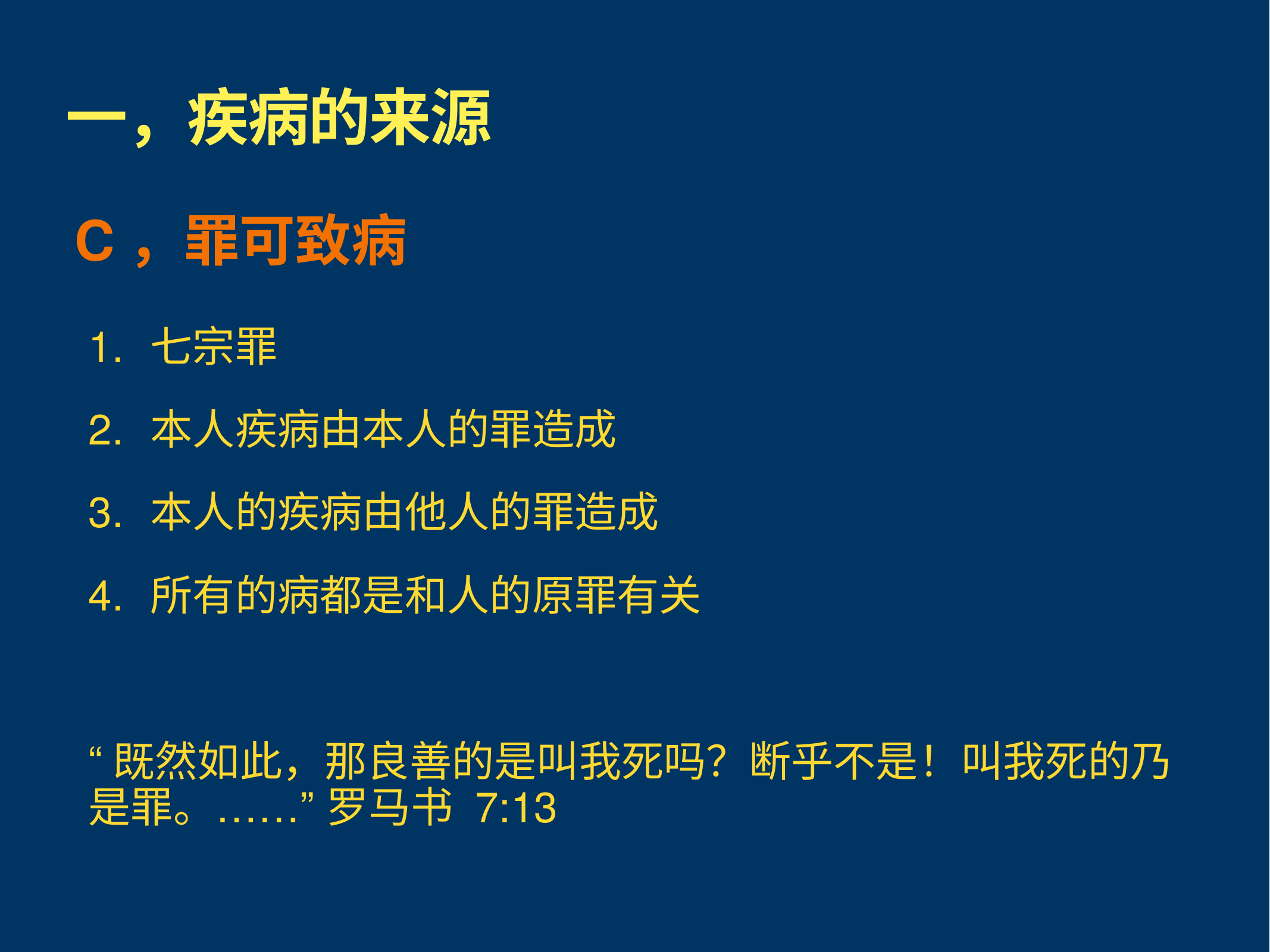

# 一，疾病的来源
 C，罪可致病
七宗罪
本人疾病由本人的罪造成
本人的疾病由他人的罪造成
所有的病都是和人的原罪有关

“既然如此，那良善的是叫我死吗？断乎不是！叫我死的乃是罪。……” 罗马书 7:13